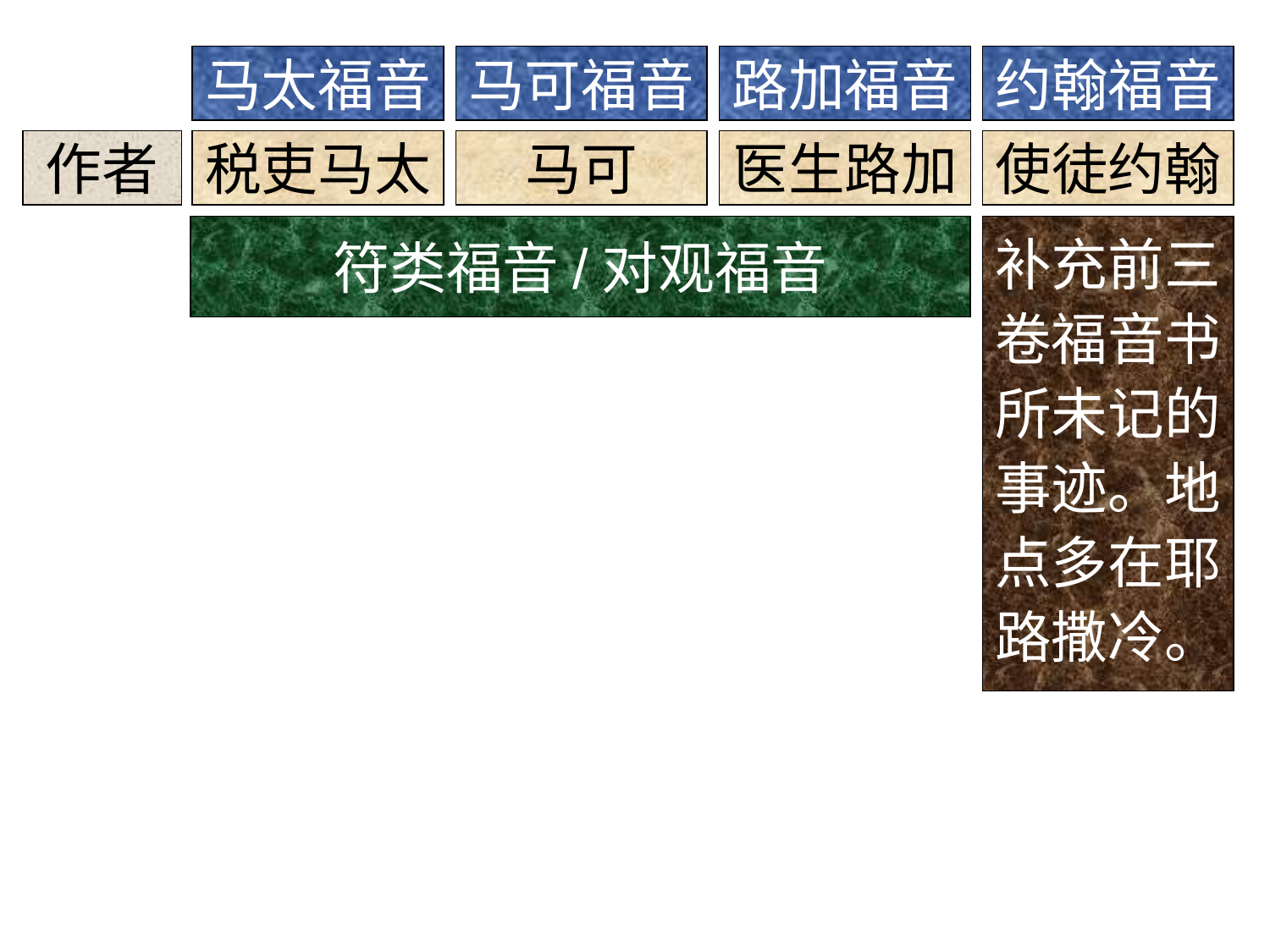

马太福音
马可福音
路加福音
约翰福音
作者
税吏马太
马可
医生路加
使徒约翰
符类福音/对观福音
补充前三卷福音书所未记的事迹。地点多在耶路撒冷。